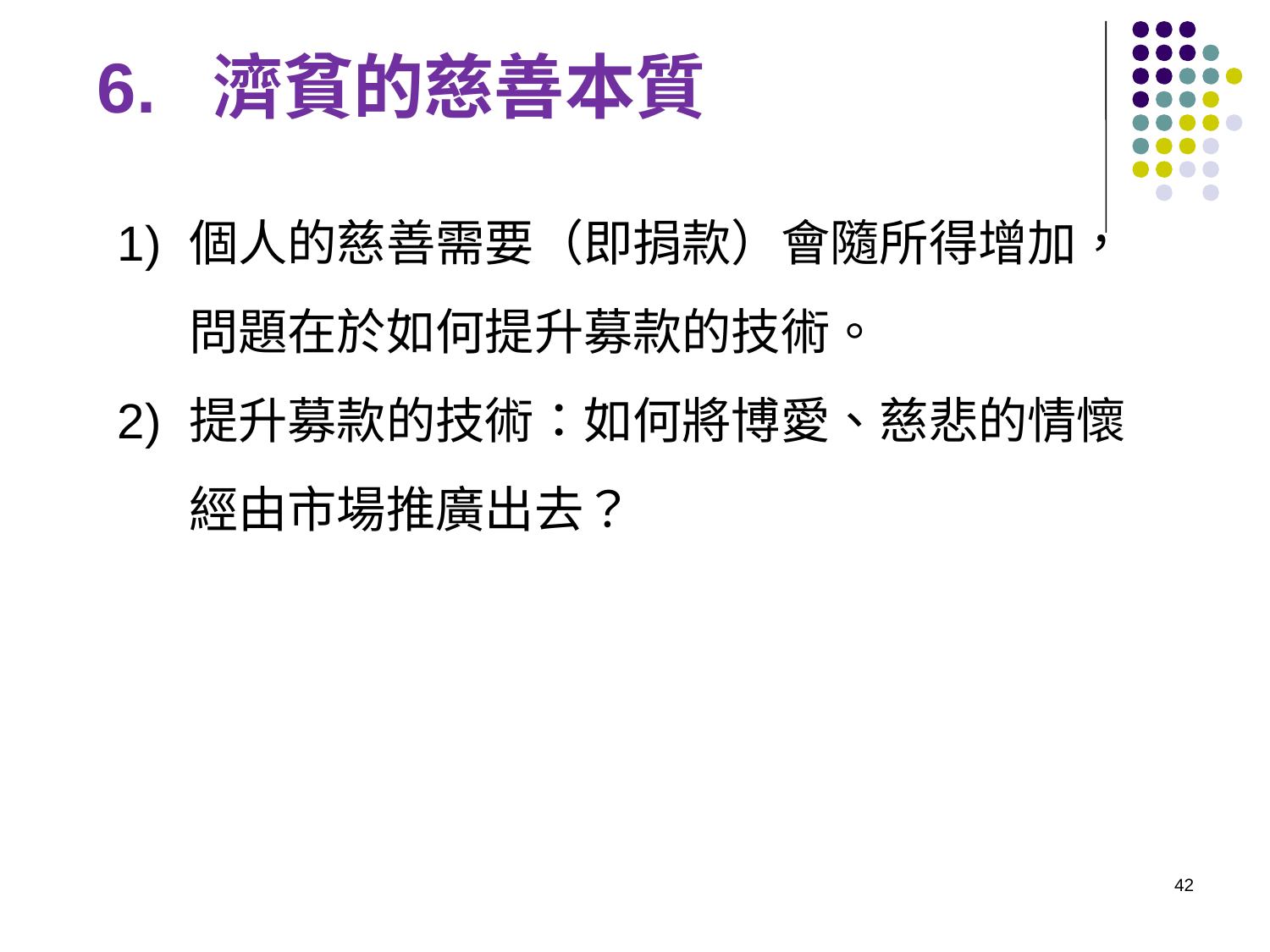

6.  濟貧的慈善本質

個人的慈善需要（即捐款）會隨所得增加，問題在於如何提升募款的技術。
提升募款的技術：如何將博愛、慈悲的情懷經由市場推廣出去？
42